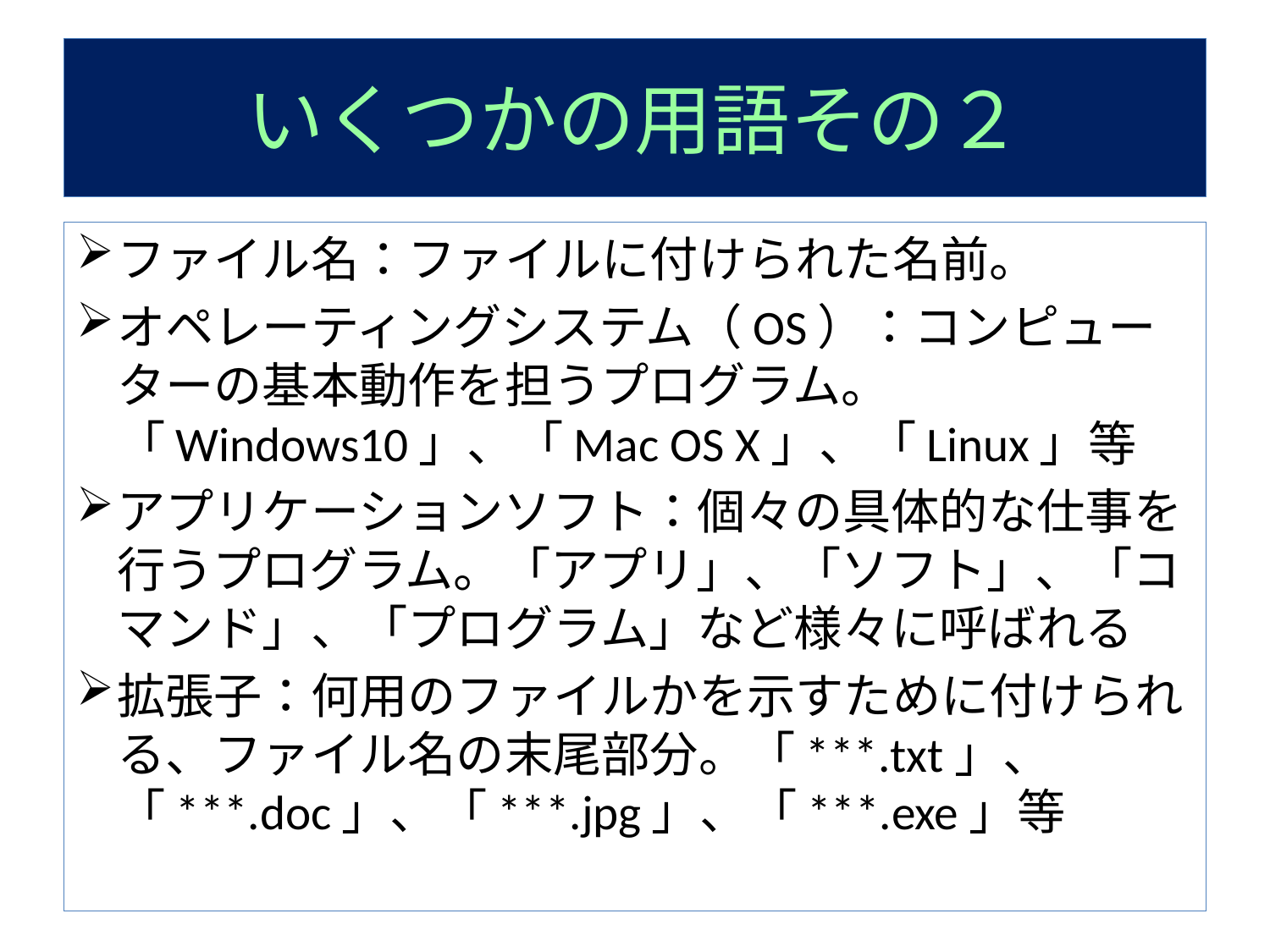

# いくつかの用語その２
ファイル名：ファイルに付けられた名前。
オペレーティングシステム（OS）：コンピューターの基本動作を担うプログラム。「Windows10」、「Mac OS X」、「Linux」等
アプリケーションソフト：個々の具体的な仕事を行うプログラム。「アプリ」、「ソフト」、「コマンド」、「プログラム」など様々に呼ばれる
拡張子：何用のファイルかを示すために付けられる、ファイル名の末尾部分。「***.txt」、「***.doc」、「***.jpg」、「***.exe」等